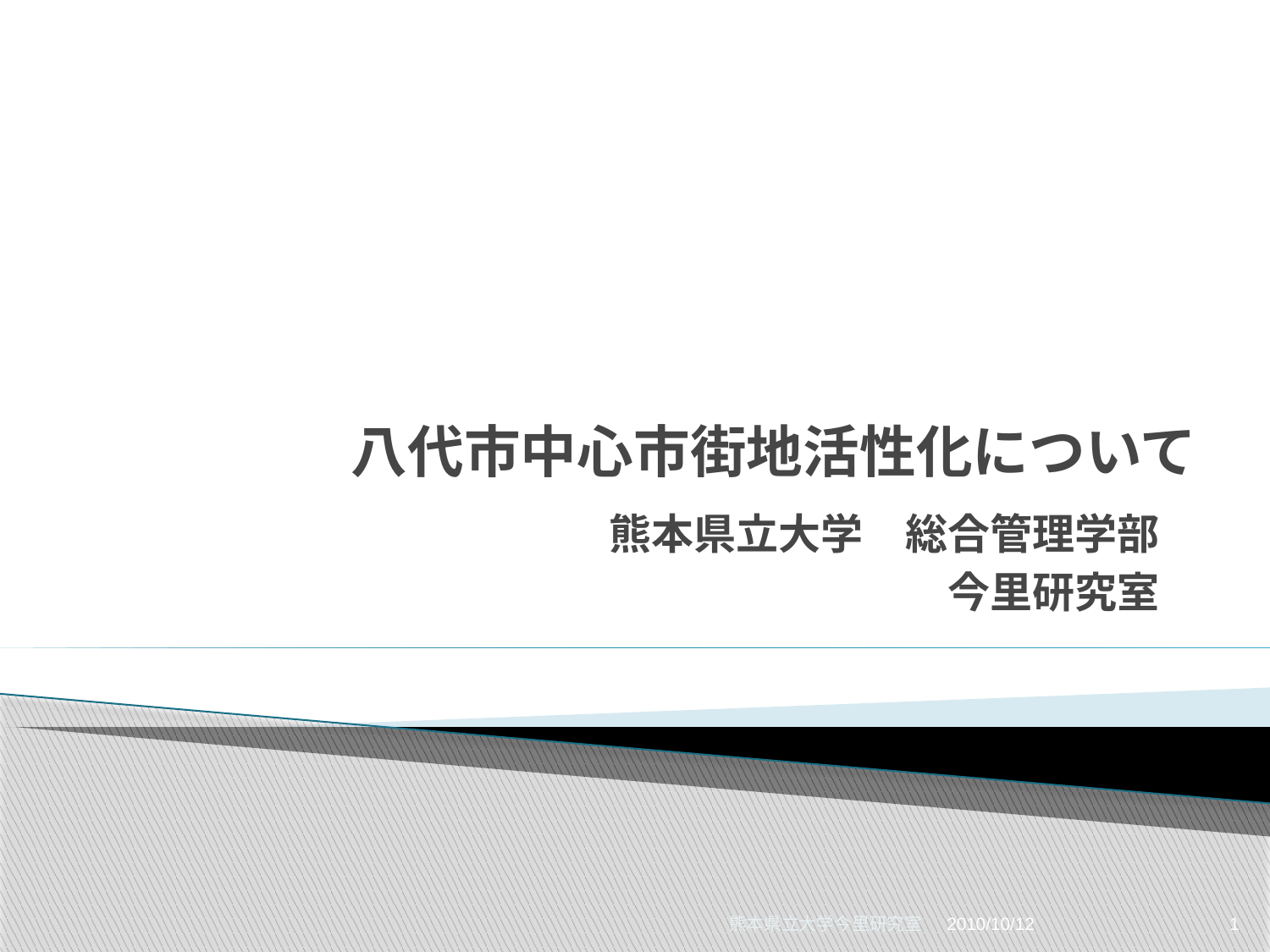

# 八代市中心市街地活性化について
熊本県立大学　総合管理学部
今里研究室
熊本県立大学今里研究室
2010/10/12
1